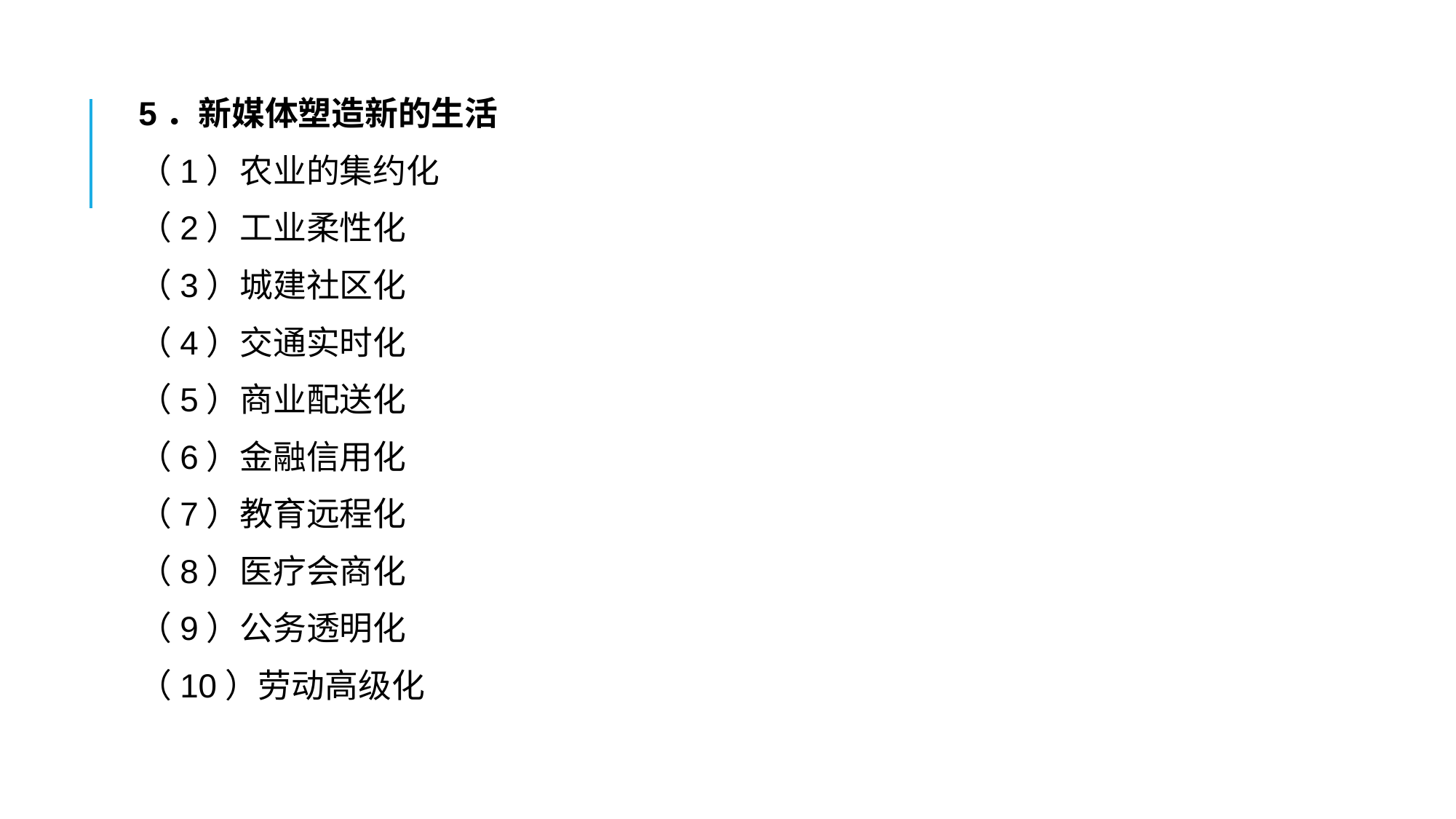

#
5．新媒体塑造新的生活
（1）农业的集约化
（2）工业柔性化
（3）城建社区化
（4）交通实时化
（5）商业配送化
（6）金融信用化
（7）教育远程化
（8）医疗会商化
（9）公务透明化
（10）劳动高级化